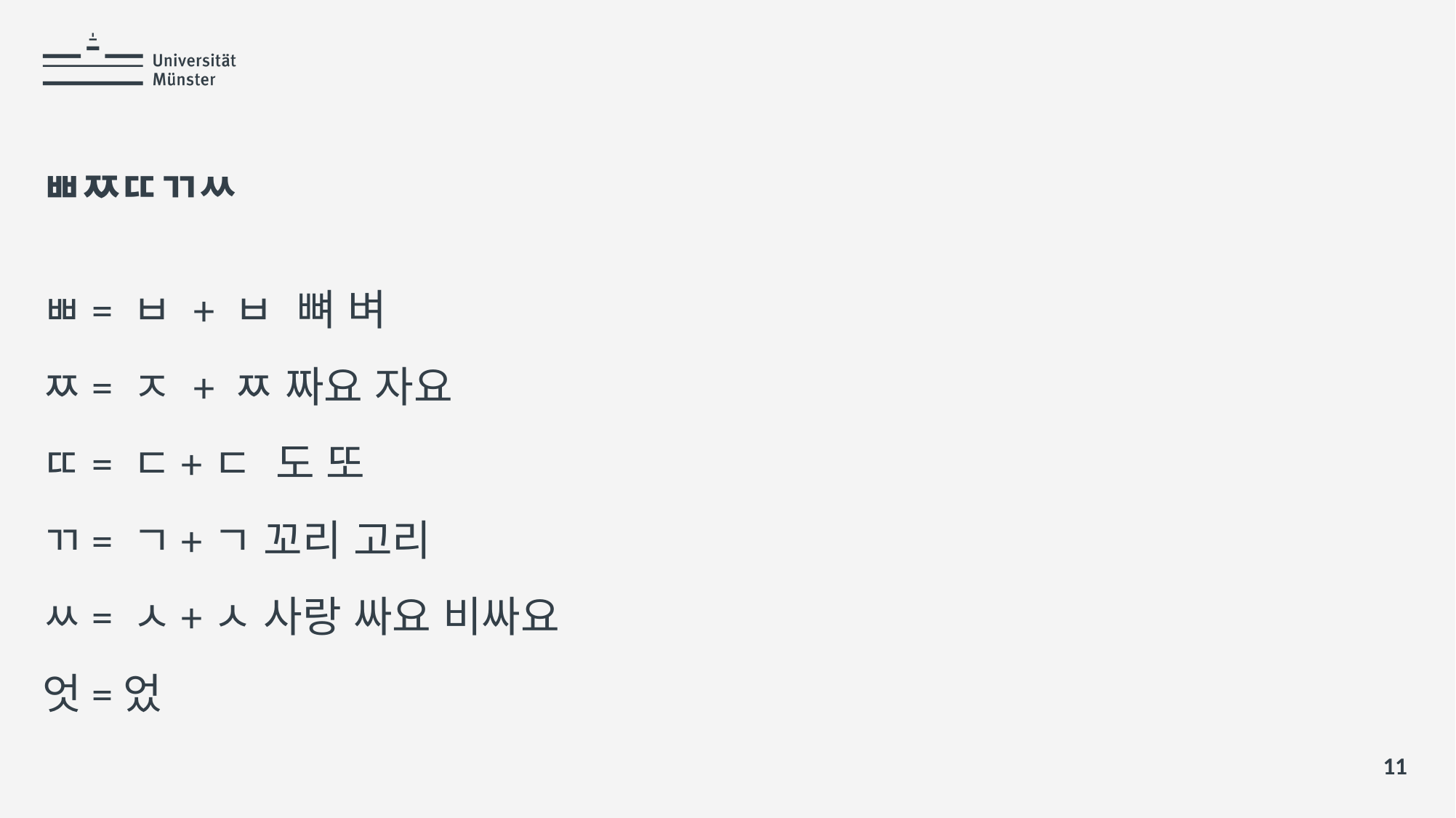

# ㅃㅉㄸㄲㅆ
ㅃ= ㅂ + ㅂ  뼈 벼
ㅉ= ㅈ + ㅉ 짜요 자요
ㄸ= ㄷ+ㄷ  도 또
ㄲ= ㄱ+ㄱ 꼬리 고리
ㅆ= ㅅ+ㅅ 사랑 싸요 비싸요
엇=었

11